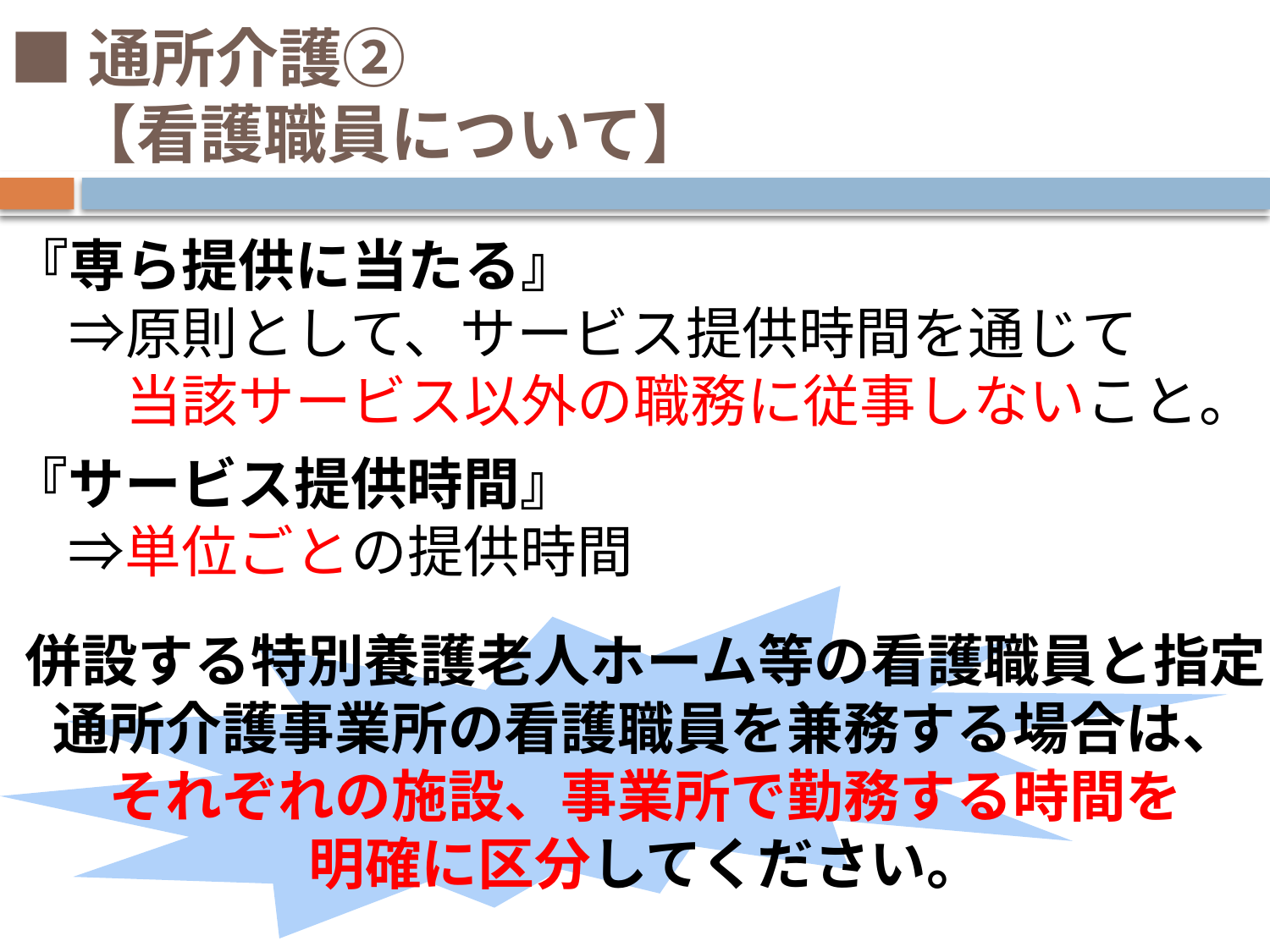

# ■通所介護② 　【看護職員について】
『専ら提供に当たる』
　⇒原則として、サービス提供時間を通じて
　　当該サービス以外の職務に従事しないこと。
『サービス提供時間』
　⇒単位ごとの提供時間

併設する特別養護老人ホーム等の看護職員と指定通所介護事業所の看護職員を兼務する場合は、
それぞれの施設、事業所で勤務する時間を
明確に区分してください。